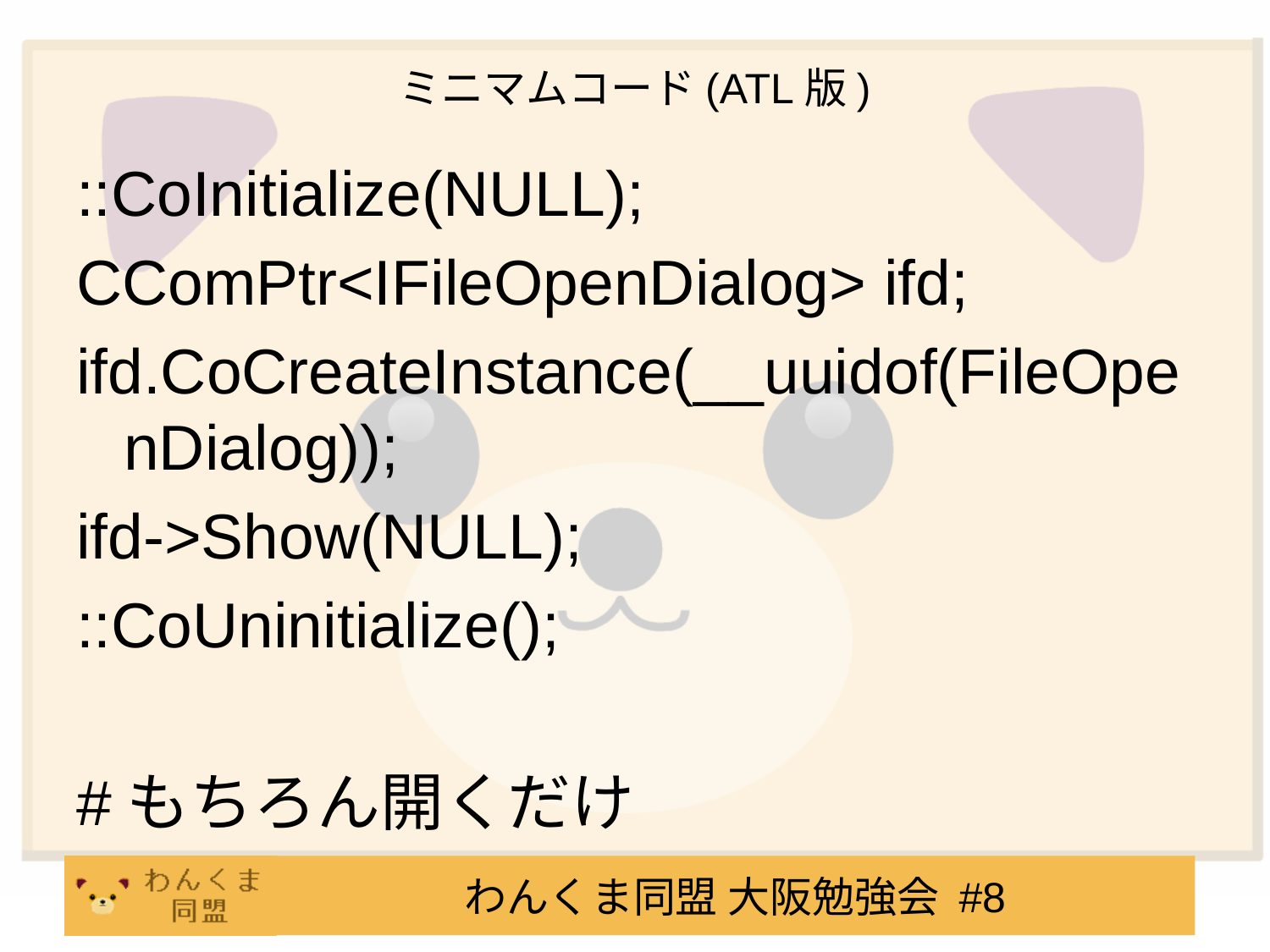

# ミニマムコード(ATL版)
::CoInitialize(NULL);
CComPtr<IFileOpenDialog> ifd;
ifd.CoCreateInstance(__uuidof(FileOpenDialog));
ifd->Show(NULL);
::CoUninitialize();

#もちろん開くだけ